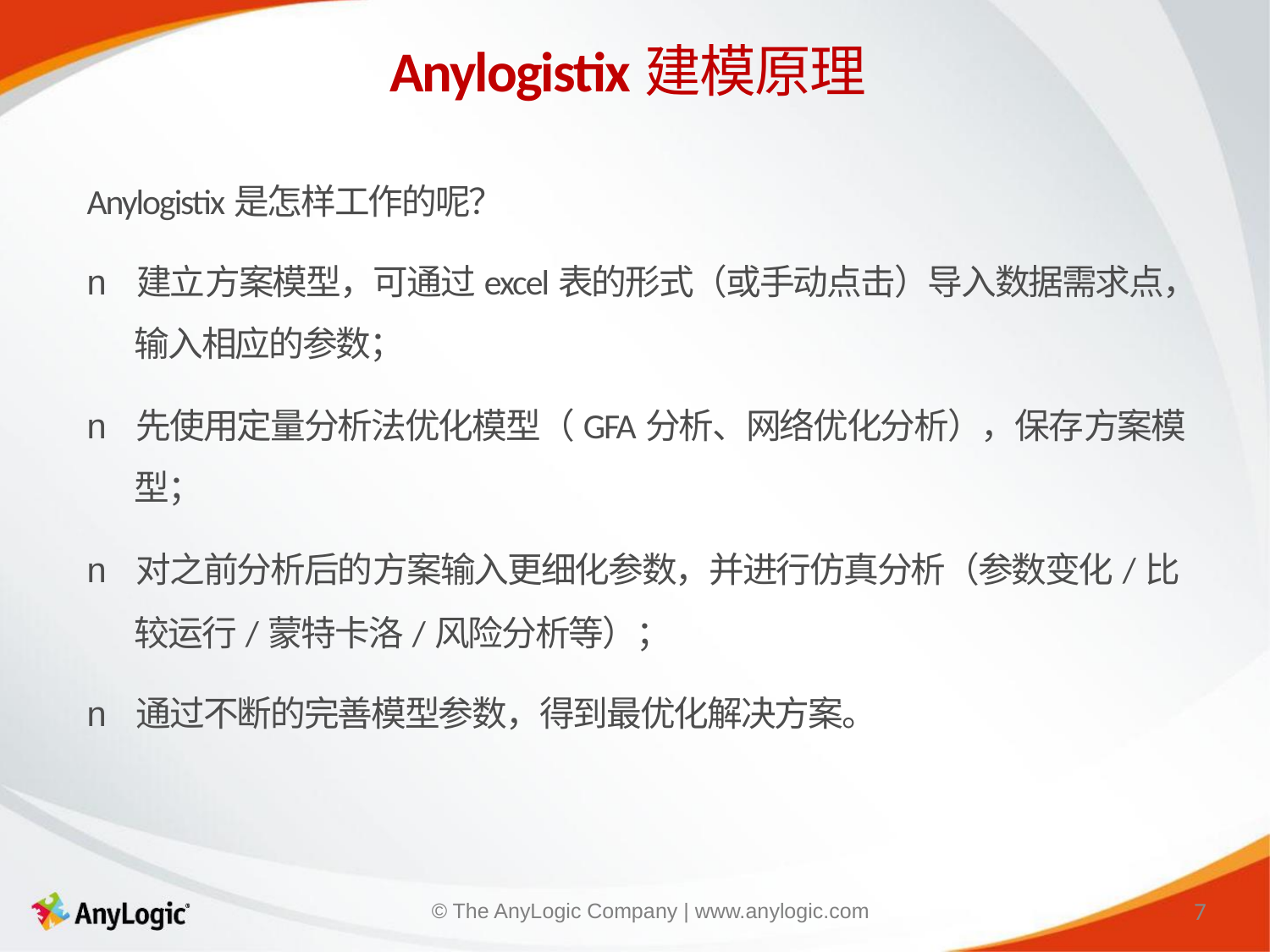

Anylogistix建模原理
Anylogistix是怎样工作的呢？
n 建立方案模型，可通过excel表的形式（或手动点击）导入数据需求点，
输入相应的参数；
n 先使用定量分析法优化模型（GFA分析、网络优化分析），保存方案模
型；
n 对之前分析后的方案输入更细化参数，并进行仿真分析（参数变化/比
较运行/蒙特卡洛/风险分析等）；
n 通过不断的完善模型参数，得到最优化解决方案。
7
© The AnyLogic Company | www.anylogic.com